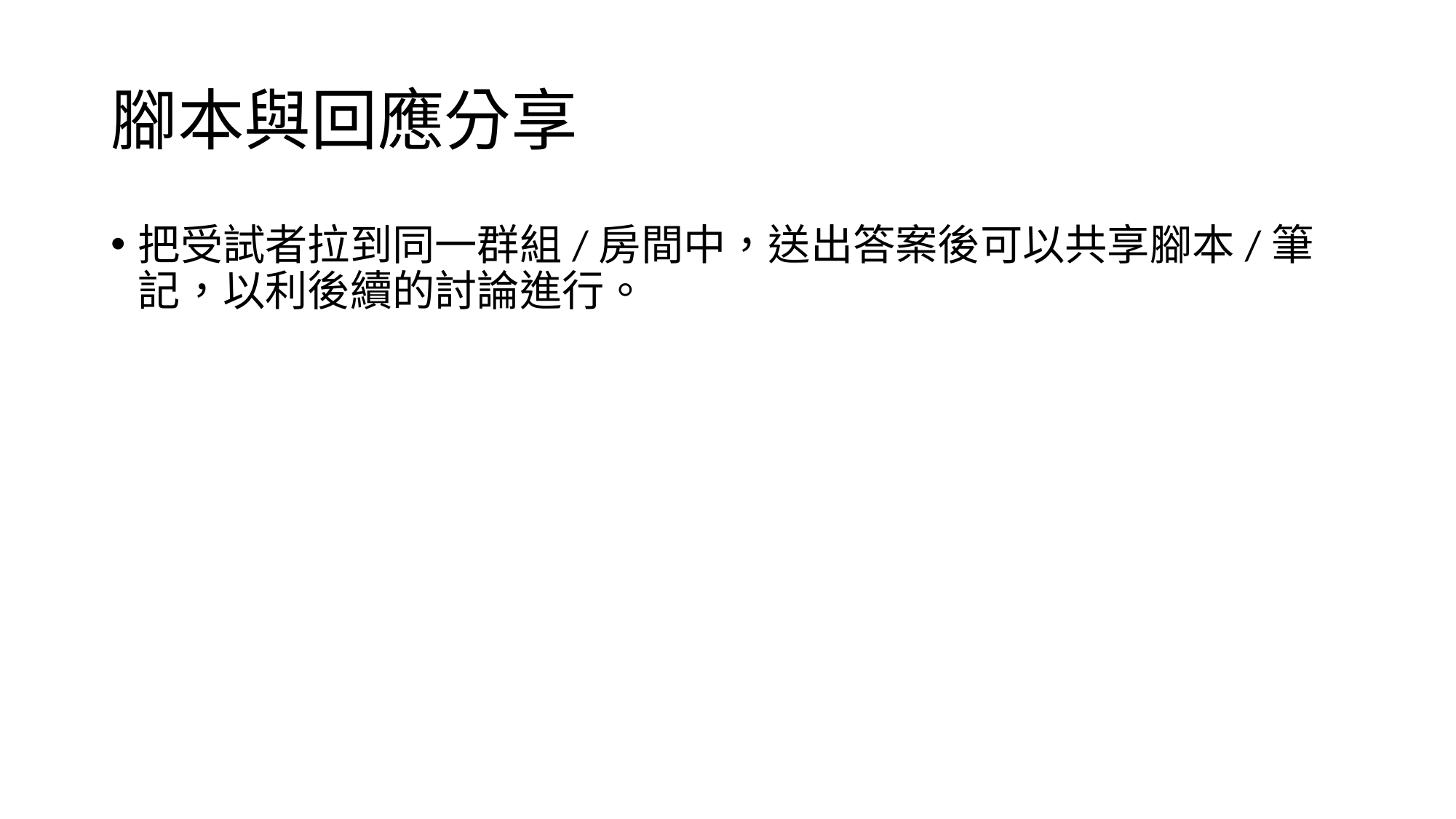

# 腳本與回應分享
把受試者拉到同一群組/房間中，送出答案後可以共享腳本/筆記，以利後續的討論進行。